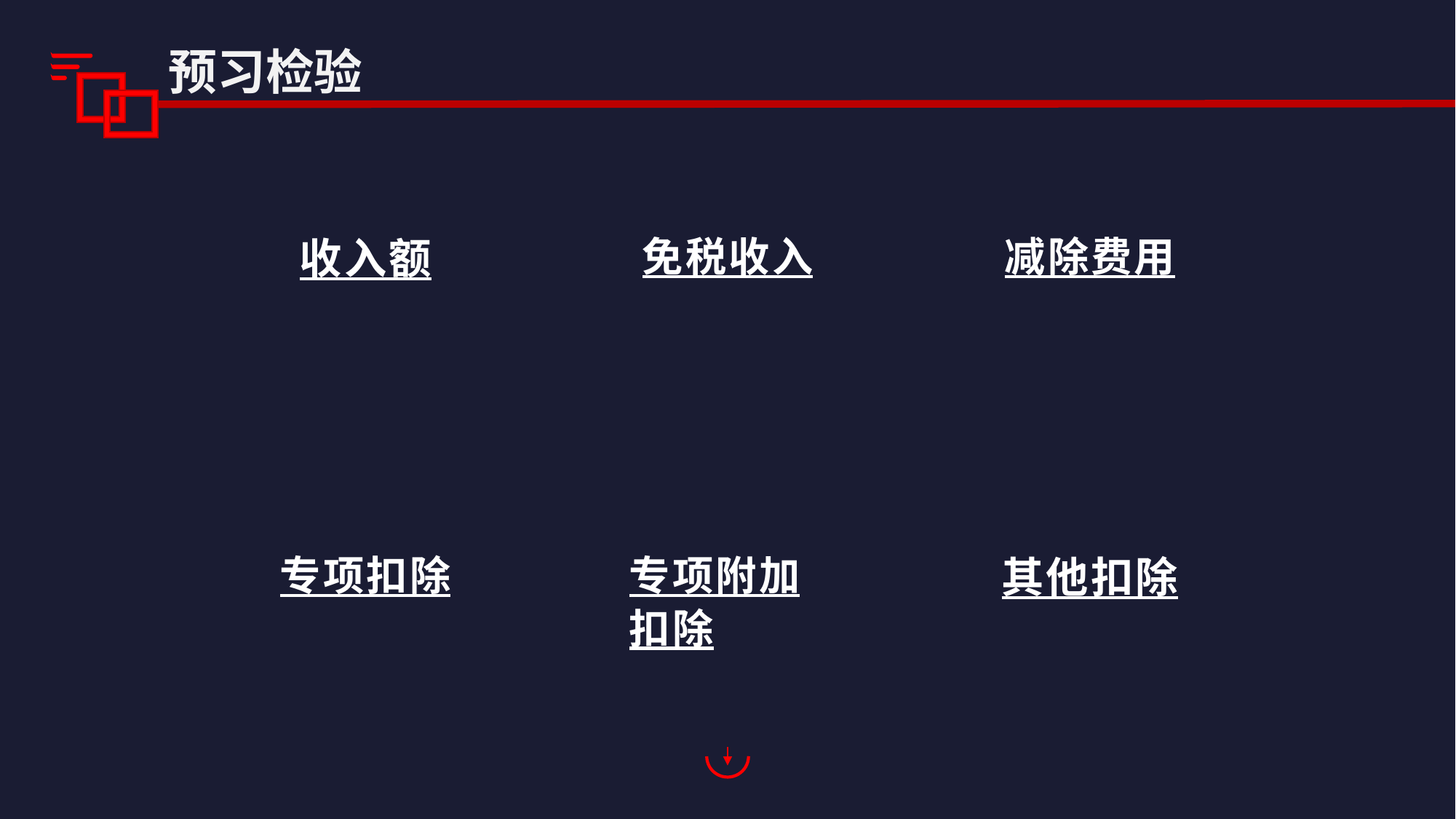

预习检验

1
2
3
收入额
免税收入
减除费用
4
5
6
专项扣除
专项附加扣除
其他扣除